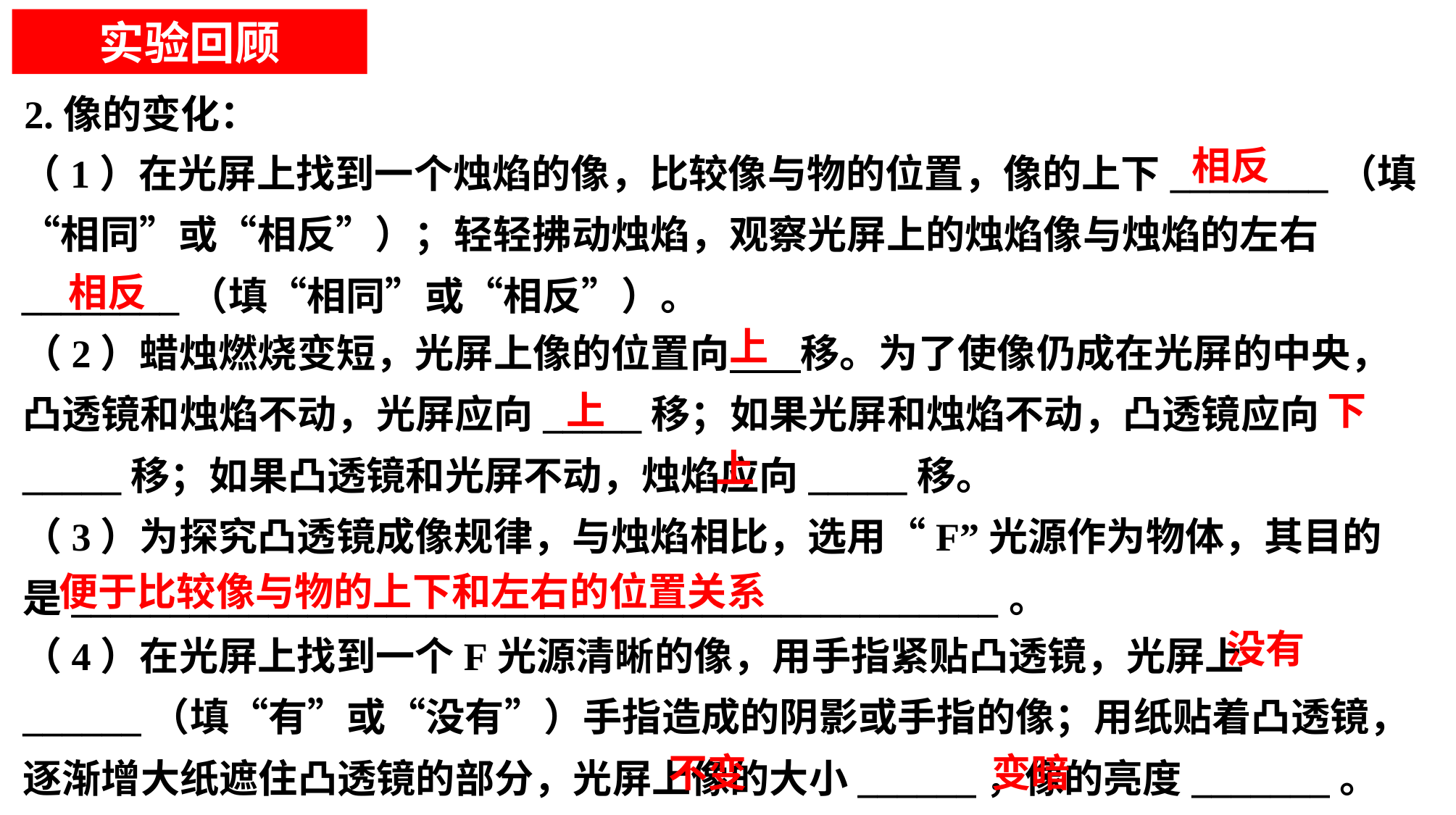

实验回顾
2.像的变化：
（1）在光屏上找到一个烛焰的像，比较像与物的位置，像的上下________（填“相同”或“相反”）；轻轻拂动烛焰，观察光屏上的烛焰像与烛焰的左右________（填“相同”或“相反”）。
相反
相反
（2）蜡烛燃烧变短，光屏上像的位置向        移。为了使像仍成在光屏的中央，凸透镜和烛焰不动，光屏应向_____移；如果光屏和烛焰不动，凸透镜应向_____移；如果凸透镜和光屏不动，烛焰应向_____移。
上
上
下
上
（3）为探究凸透镜成像规律，与烛焰相比，选用“F”光源作为物体，其目的是_______________________________________________。
便于比较像与物的上下和左右的位置关系
（4）在光屏上找到一个F光源清晰的像，用手指紧贴凸透镜，光屏上______（填“有”或“没有”）手指造成的阴影或手指的像；用纸贴着凸透镜，逐渐增大纸遮住凸透镜的部分，光屏上像的大小______，像的亮度_______。
没有
不变
变暗